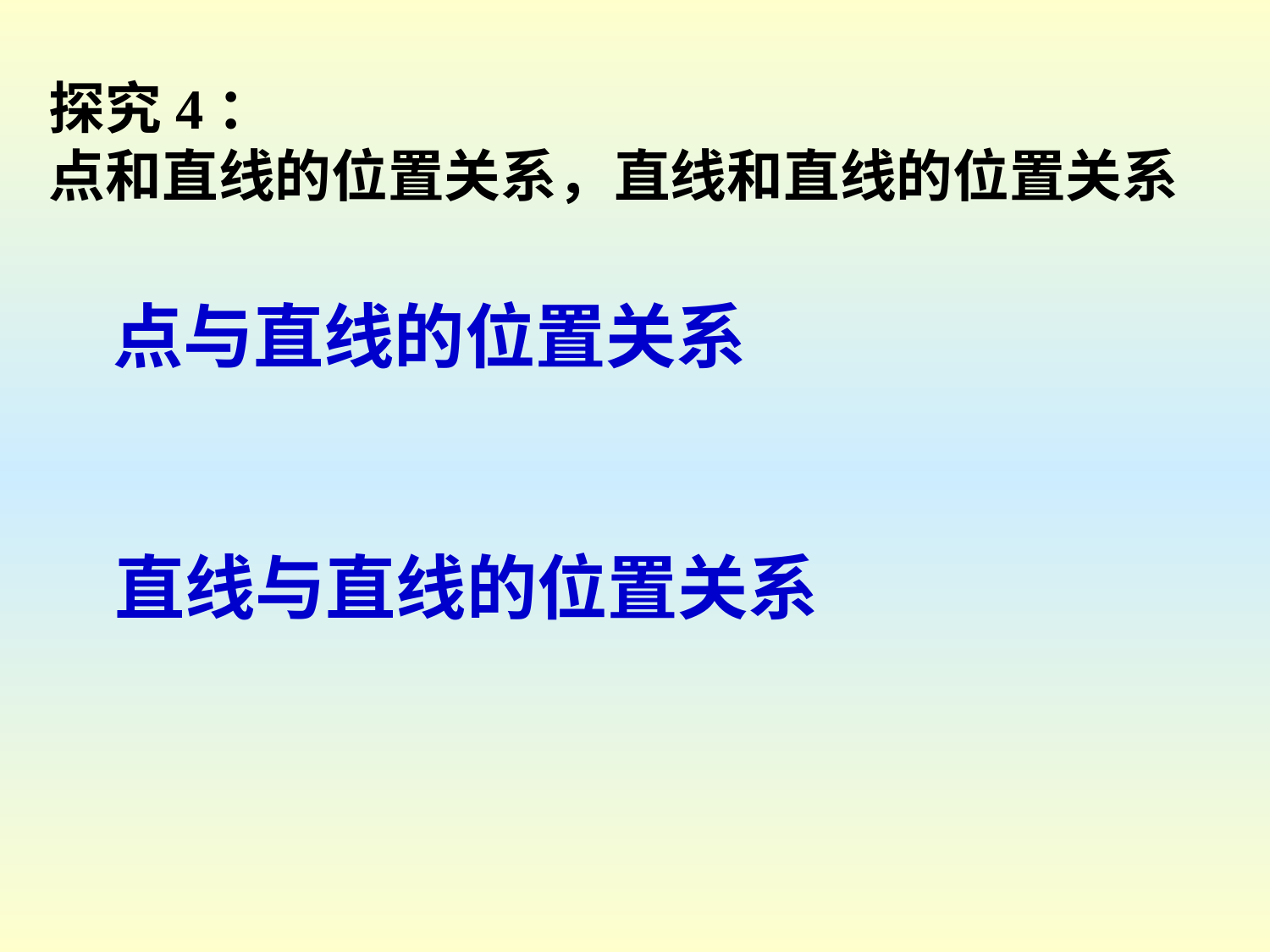

探究4：
点和直线的位置关系，直线和直线的位置关系
点与直线的位置关系
直线与直线的位置关系